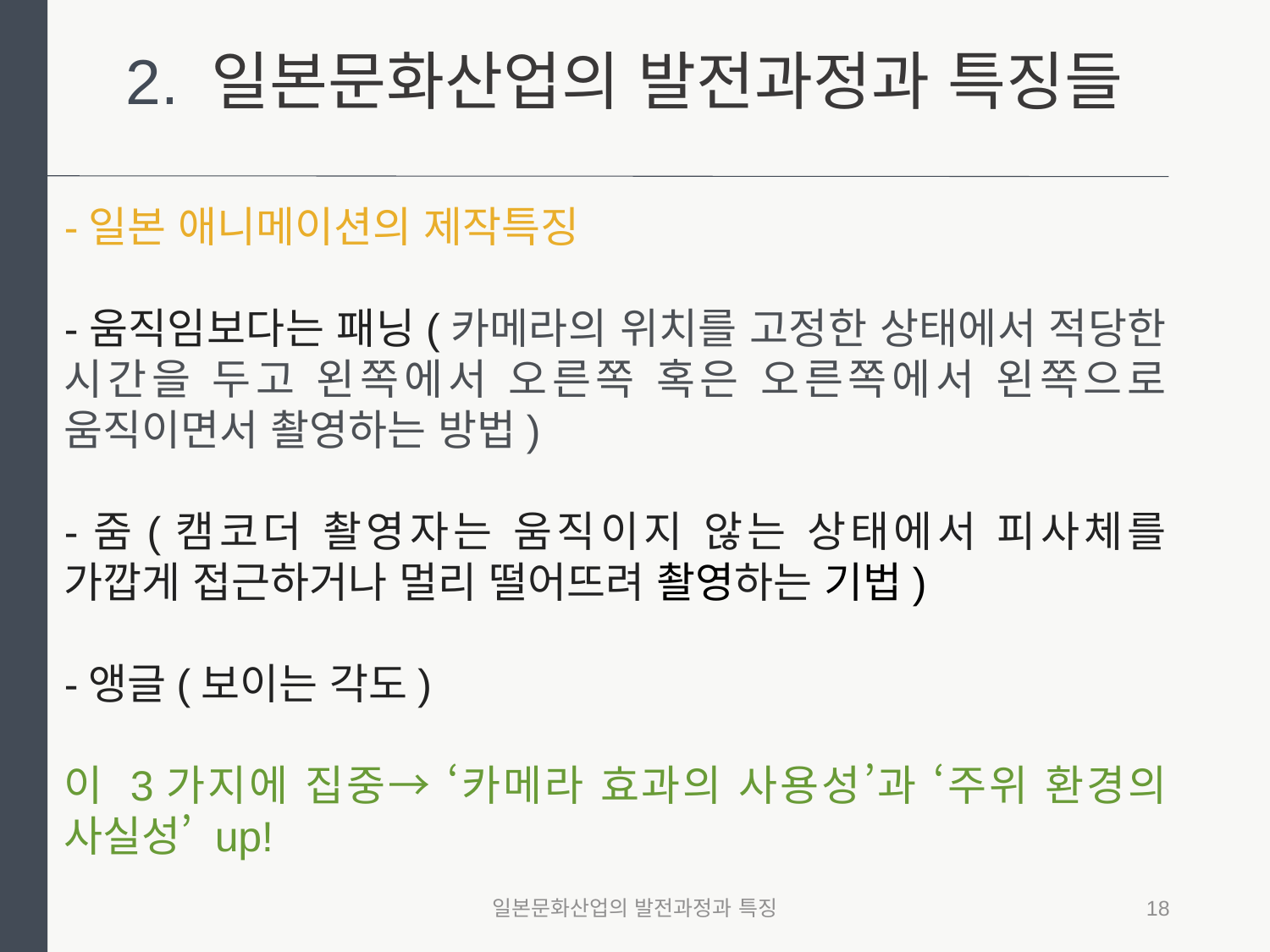

2. 일본문화산업의 발전과정과 특징들
-일본 애니메이션의 제작특징

-움직임보다는 패닝(카메라의 위치를 고정한 상태에서 적당한 시간을 두고 왼쪽에서 오른쪽 혹은 오른쪽에서 왼쪽으로 움직이면서 촬영하는 방법)

-줌(캠코더 촬영자는 움직이지 않는 상태에서 피사체를 가깝게 접근하거나 멀리 떨어뜨려 촬영하는 기법)

-앵글(보이는 각도)

이 3가지에 집중→ ‘카메라 효과의 사용성’과 ‘주위 환경의 사실성’ up!
일본문화산업의 발전과정과 특징
18